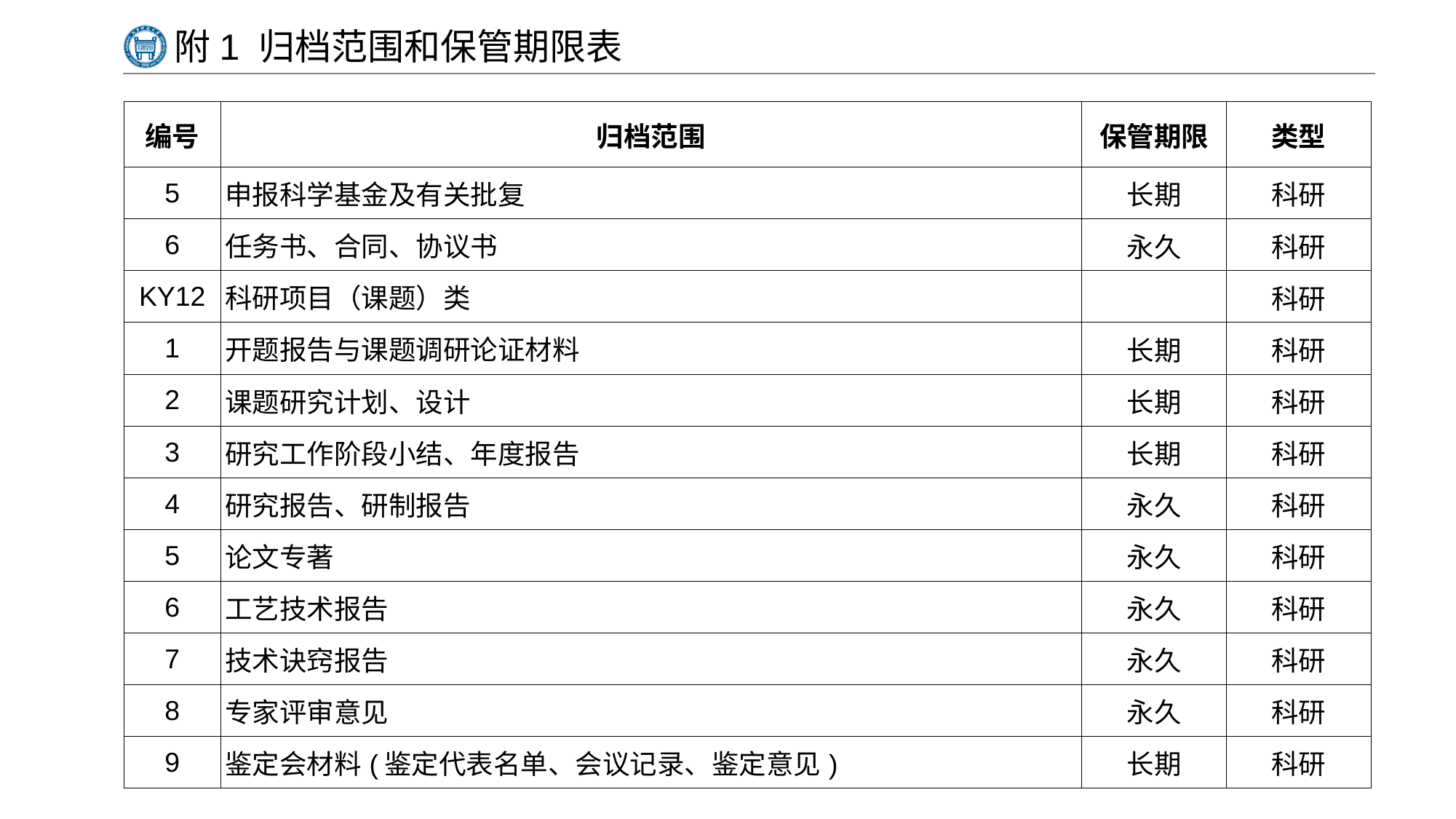

# 附1 归档范围和保管期限表
| 编号 | 归档范围 | 保管期限 | 类型 |
| --- | --- | --- | --- |
| 5 | 申报科学基金及有关批复 | 长期 | 科研 |
| 6 | 任务书、合同、协议书 | 永久 | 科研 |
| KY12 | 科研项目（课题）类 |  | 科研 |
| 1 | 开题报告与课题调研论证材料 | 长期 | 科研 |
| 2 | 课题研究计划、设计 | 长期 | 科研 |
| 3 | 研究工作阶段小结、年度报告 | 长期 | 科研 |
| 4 | 研究报告、研制报告 | 永久 | 科研 |
| 5 | 论文专著 | 永久 | 科研 |
| 6 | 工艺技术报告 | 永久 | 科研 |
| 7 | 技术诀窍报告 | 永久 | 科研 |
| 8 | 专家评审意见 | 永久 | 科研 |
| 9 | 鉴定会材料(鉴定代表名单、会议记录、鉴定意见) | 长期 | 科研 |